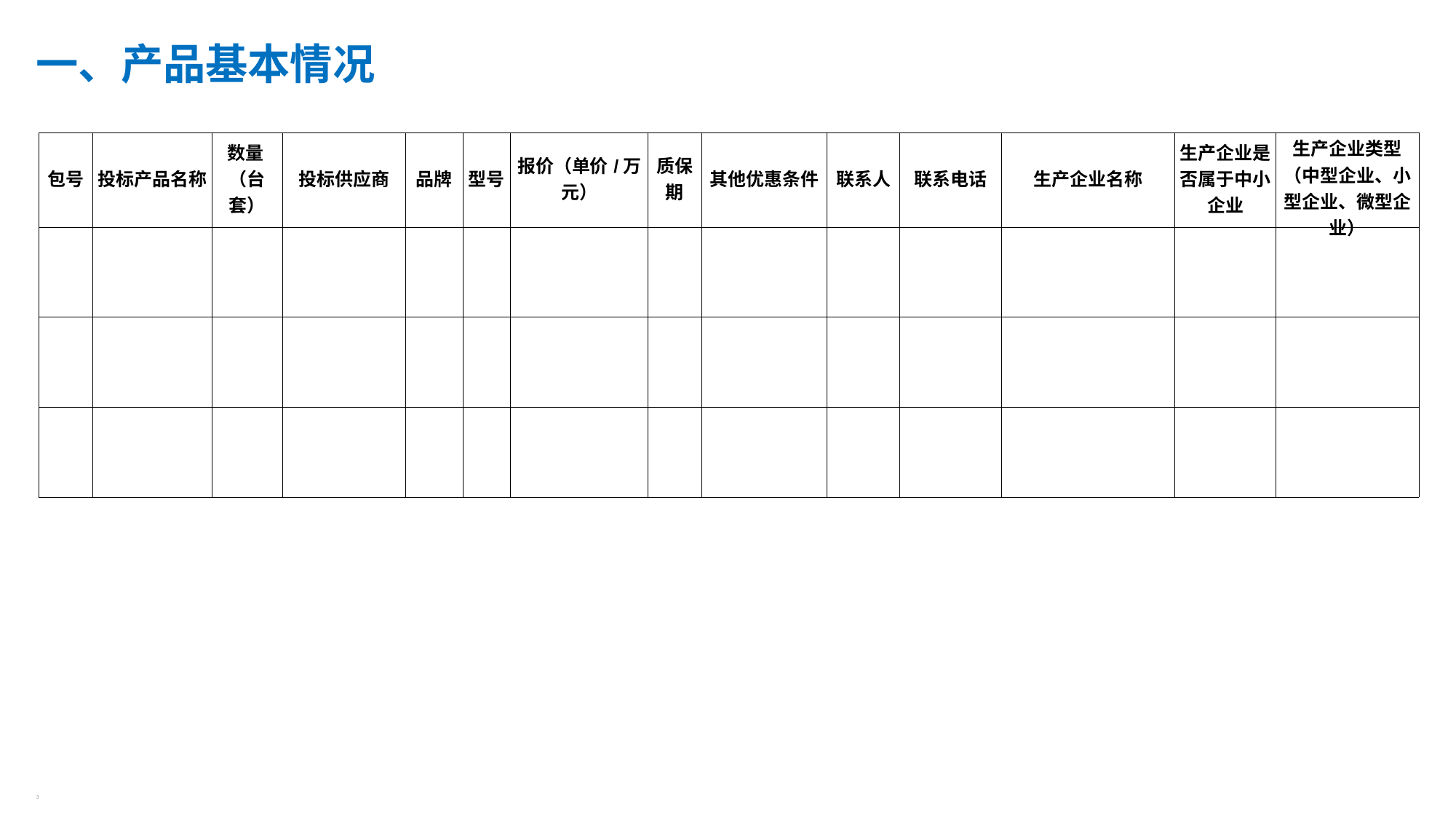

一、产品基本情况
| 包号 | 投标产品名称 | 数量 （台套） | 投标供应商 | 品牌 | 型号 | 报价（单价/万元） | 质保期 | 其他优惠条件 | 联系人 | 联系电话 | 生产企业名称 | 生产企业是否属于中小企业 | 生产企业类型（中型企业、小型企业、微型企业） |
| --- | --- | --- | --- | --- | --- | --- | --- | --- | --- | --- | --- | --- | --- |
|  |  |  |  |  |  |  |  |  |  |  |  |  |  |
|  |  |  |  |  |  |  |  |  |  |  |  |  |  |
|  |  |  |  |  |  |  |  |  |  |  |  |  |  |
3